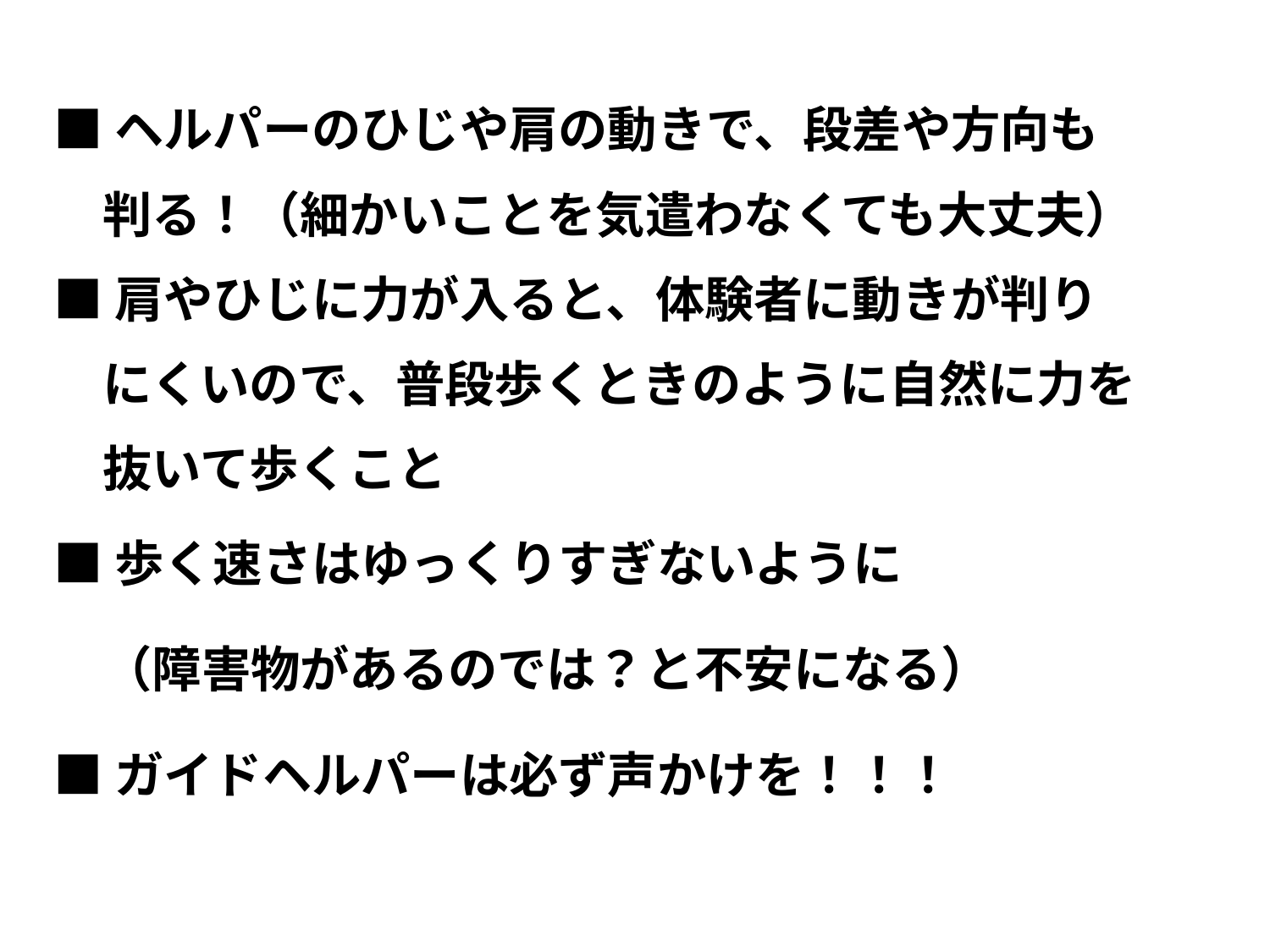

■ヘルパーのひじや肩の動きで、段差や方向も

　判る！（細かいことを気遣わなくても大丈夫）

■肩やひじに力が入ると、体験者に動きが判り

　にくいので、普段歩くときのように自然に力を

　抜いて歩くこと

■歩く速さはゆっくりすぎないように

　（障害物があるのでは？と不安になる）

■ガイドヘルパーは必ず声かけを！！！